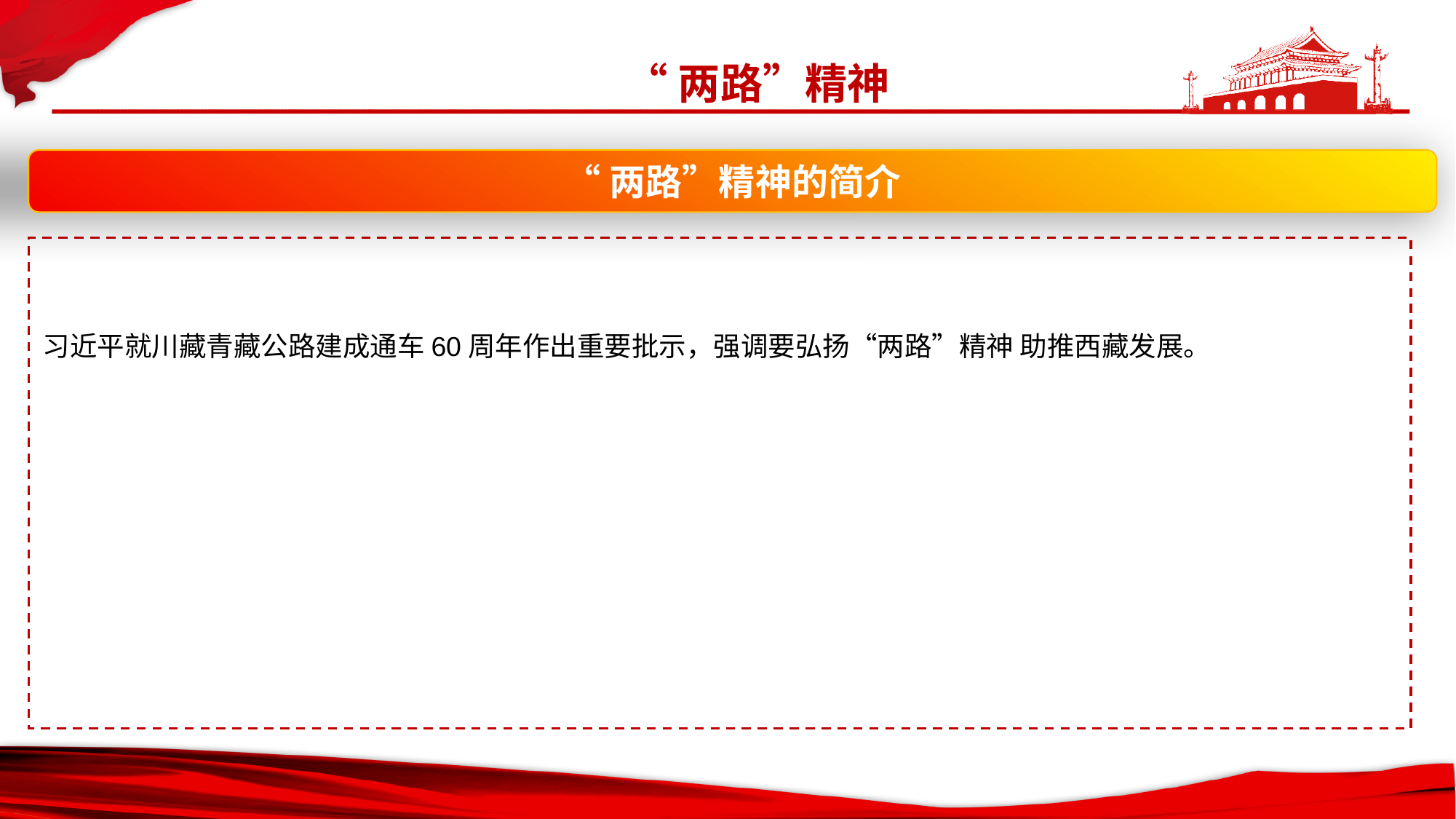

“两路”精神
“两路”精神的简介

习近平就川藏青藏公路建成通车60周年作出重要批示，强调要弘扬“两路”精神 助推西藏发展。